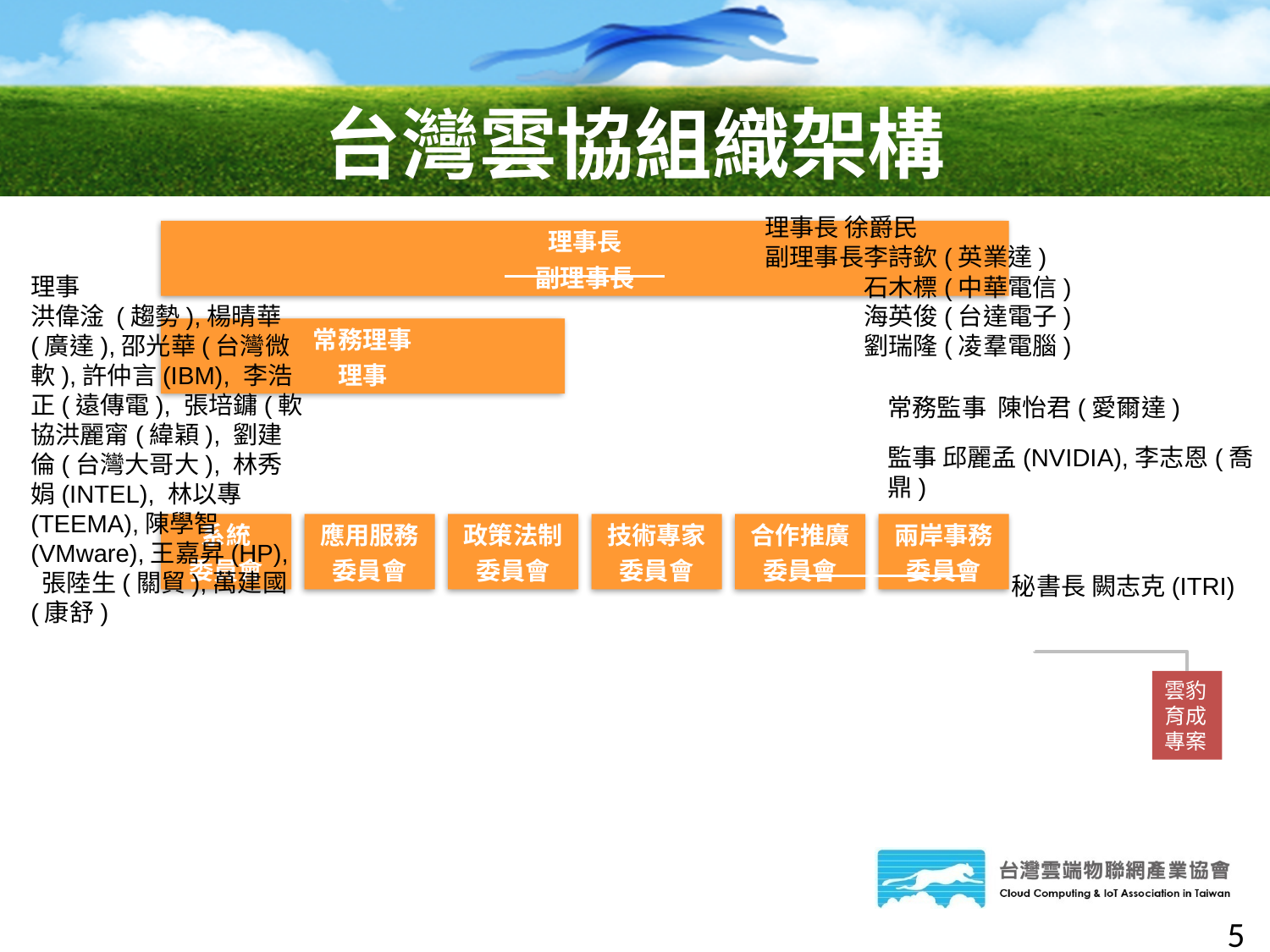

台灣雲協組織架構
理事長 徐爵民
副理事長李詩欽(英業達)
石木標(中華電信)
海英俊(台達電子)
劉瑞隆(凌羣電腦)
理事長
副理事長
常務監事
監事
系統
委員會
應用服務
委員會
政策法制
委員會
技術專家
委員會
合作推廣
委員會
兩岸事務
委員會
常務理事
理事
秘書長
理事
洪偉淦 (趨勢),楊晴華(廣達),邵光華(台灣微軟),許仲言(IBM), 李浩正(遠傳電), 張培鏞(軟協洪麗甯(緯穎), 劉建倫(台灣大哥大), 林秀娟(INTEL), 林以專(TEEMA),陳學智(VMware),王嘉昇(HP),
 張陸生(關貿),萬建國(康舒)
常務監事  陳怡君(愛爾達)
監事 邱麗孟(NVIDIA),李志恩(喬鼎)
秘書長 闕志克(ITRI)
雲豹
育成專案